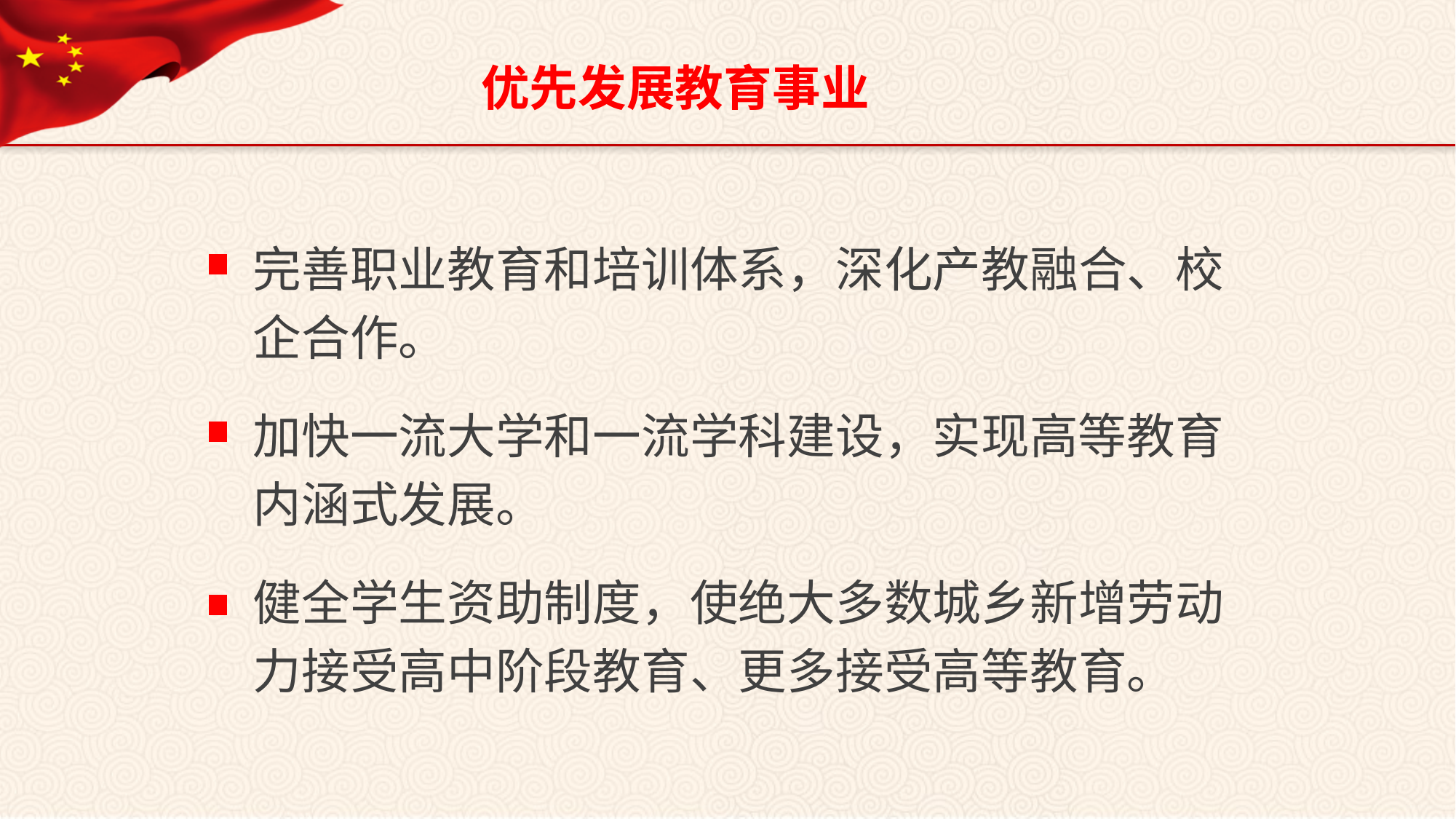

优先发展教育事业
完善职业教育和培训体系，深化产教融合、校企合作。
加快一流大学和一流学科建设，实现高等教育内涵式发展。
健全学生资助制度，使绝大多数城乡新增劳动力接受高中阶段教育、更多接受高等教育。